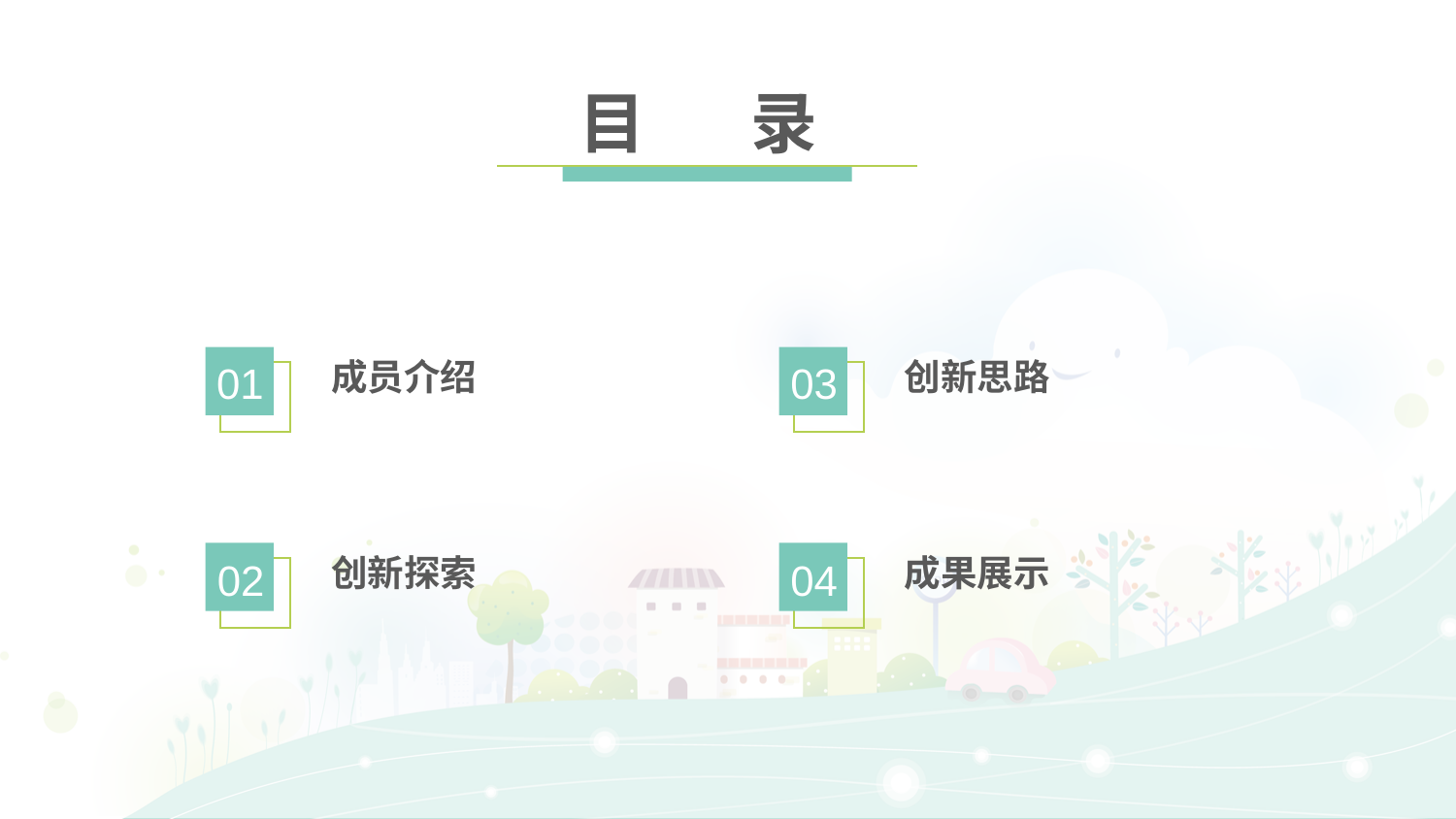

目       录

成员介绍
创新思路

01
03

创新探索
成果展示
02
04